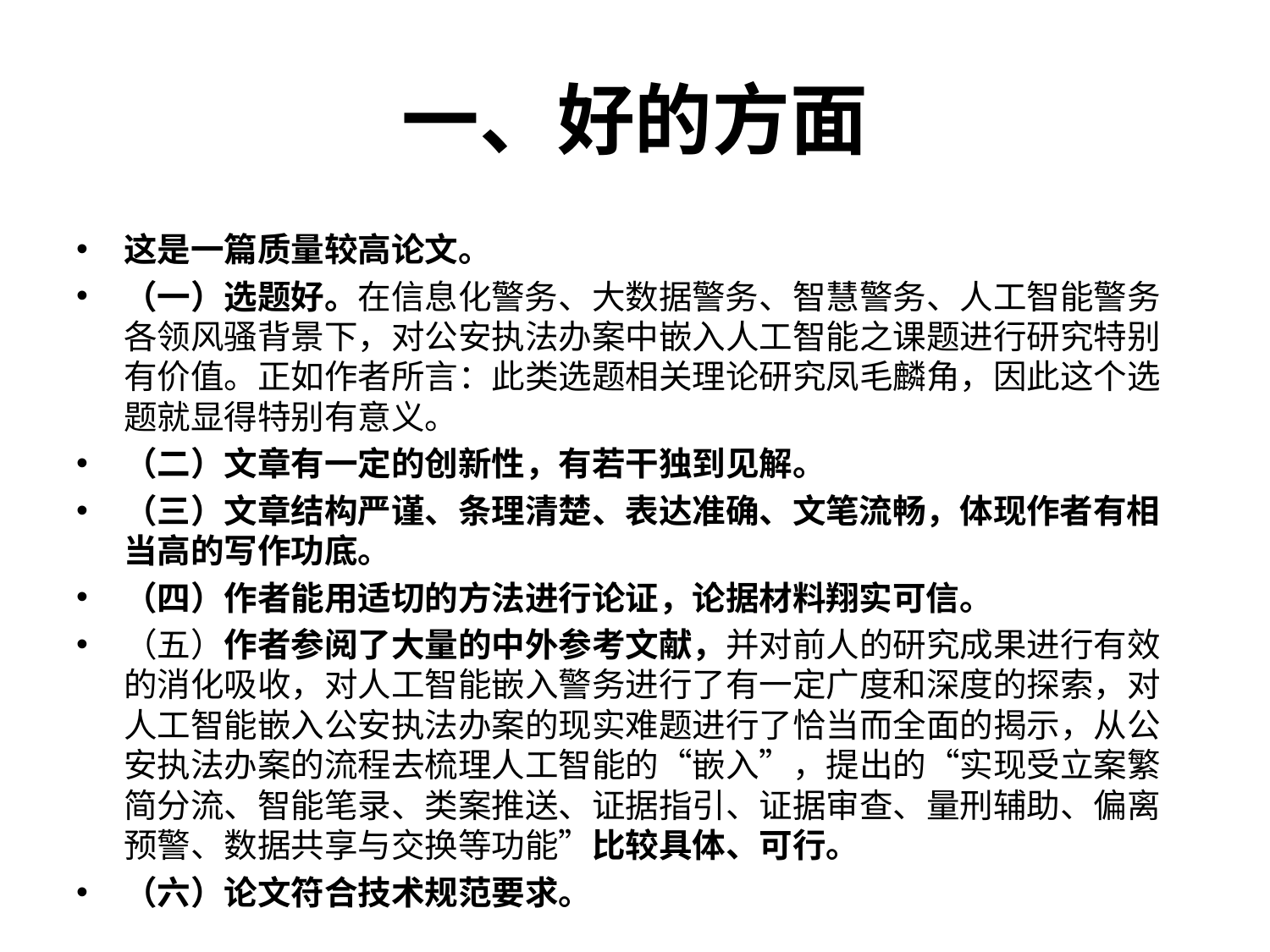

# 一、好的方面
这是一篇质量较高论文。
（一）选题好。在信息化警务、大数据警务、智慧警务、人工智能警务各领风骚背景下，对公安执法办案中嵌入人工智能之课题进行研究特别有价值。正如作者所言：此类选题相关理论研究凤毛麟角，因此这个选题就显得特别有意义。
（二）文章有一定的创新性，有若干独到见解。
（三）文章结构严谨、条理清楚、表达准确、文笔流畅，体现作者有相当高的写作功底。
（四）作者能用适切的方法进行论证，论据材料翔实可信。
（五）作者参阅了大量的中外参考文献，并对前人的研究成果进行有效的消化吸收，对人工智能嵌入警务进行了有一定广度和深度的探索，对人工智能嵌入公安执法办案的现实难题进行了恰当而全面的揭示，从公安执法办案的流程去梳理人工智能的“嵌入”，提出的“实现受立案繁简分流、智能笔录、类案推送、证据指引、证据审查、量刑辅助、偏离预警、数据共享与交换等功能”比较具体、可行。
（六）论文符合技术规范要求。